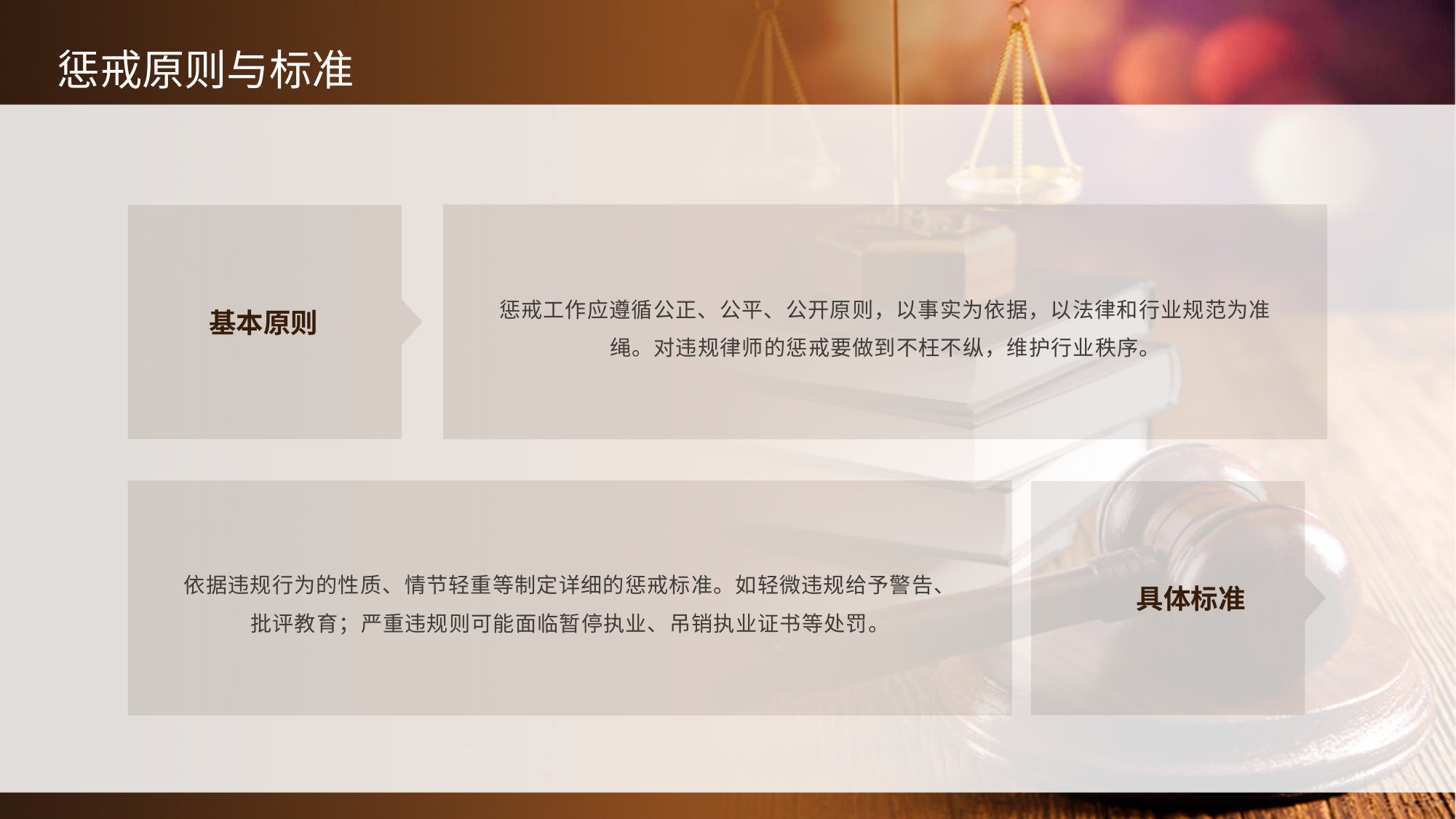

惩戒原则与标准

惩戒工作应遵循公正、公平、公开原则，以事实为依据，以法律和行业规范为准绳。对违规律师的惩戒要做到不枉不纵，维护行业秩序。
基本原则

依据违规行为的性质、情节轻重等制定详细的惩戒标准。如轻微违规给予警告、批评教育；严重违规则可能面临暂停执业、吊销执业证书等处罚。
具体标准